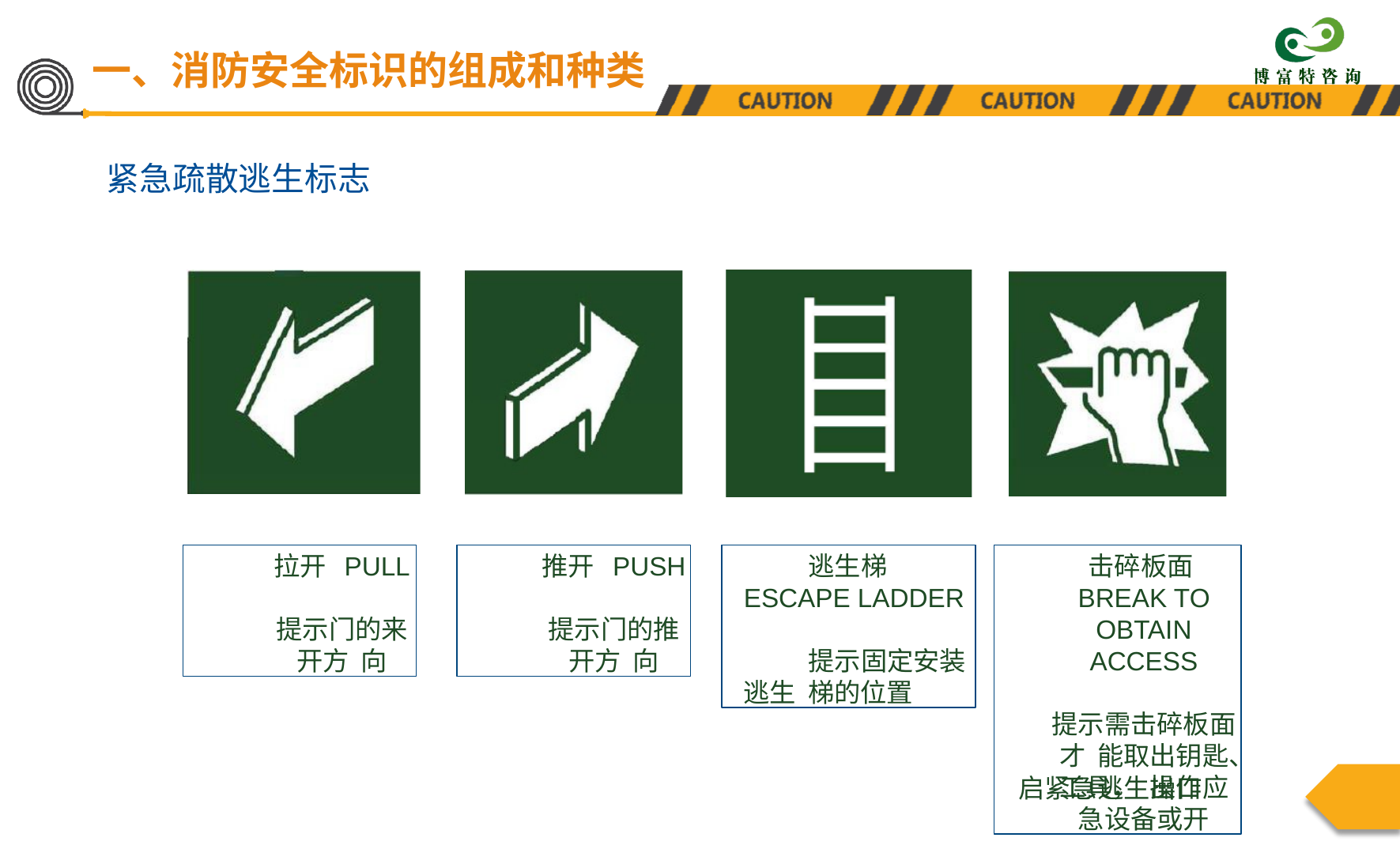

一、消防安全标识的组成和种类
紧急疏散逃生标志

拉开  PULL

提示门的来开方  向
推开  PUSH

提示门的推开方  向
逃生梯  ESCAPE LADDER

提示固定安装逃生  梯的位置
击碎板面  BREAK TO
OBTAIN ACCESS

提示需击碎板面才  能取出钥匙、工具，  操作应急设备或开
启紧急逃生出口
10